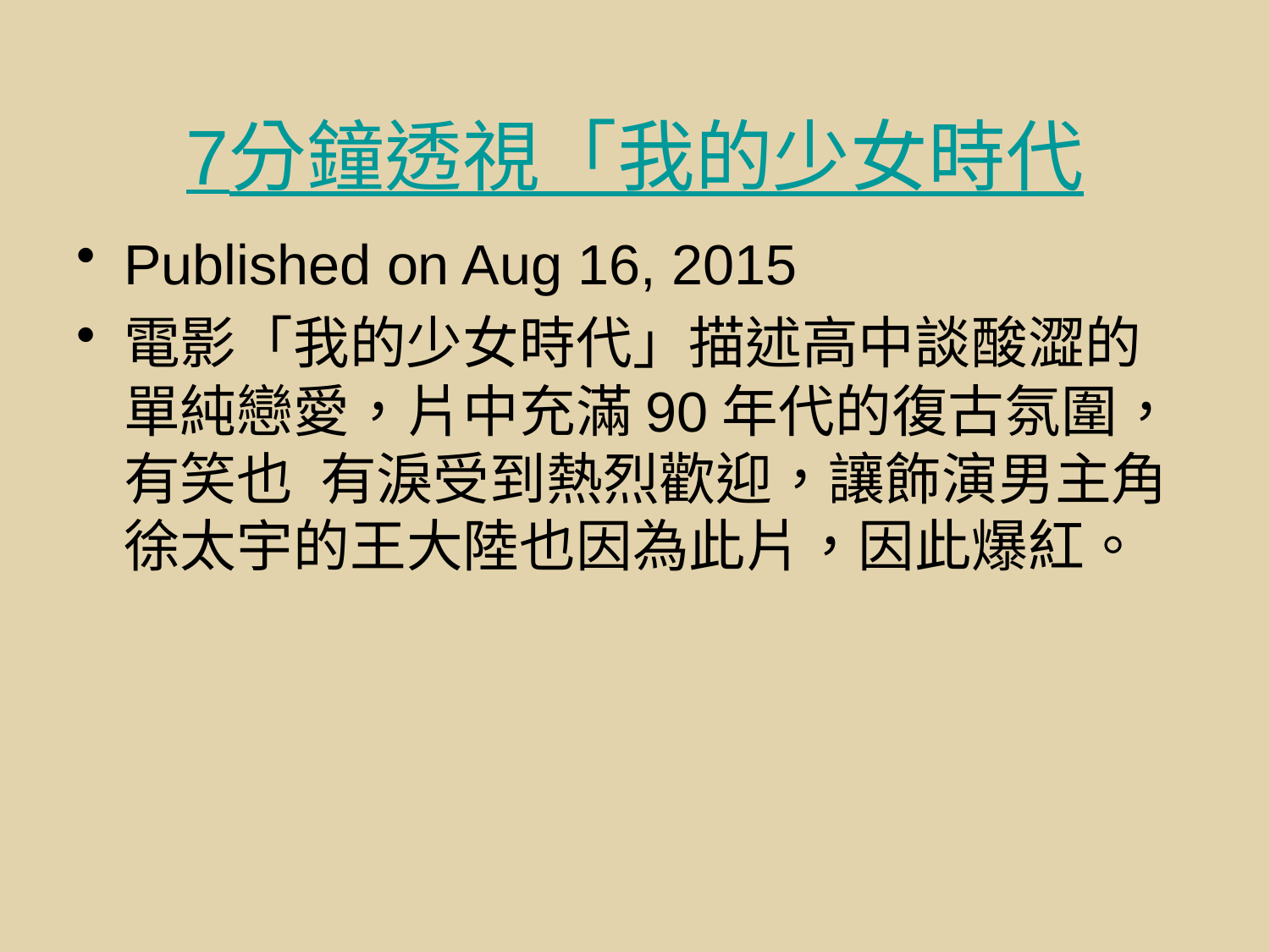

# 7分鐘透視「我的少女時代
Published on Aug 16, 2015
電影「我的少女時代」描述高中談酸澀的單純戀愛，片中充滿90年代的復古氛圍，有笑也­有淚受到熱烈歡迎，讓飾演男主角徐太宇的王大陸也因為此片，因此爆紅。